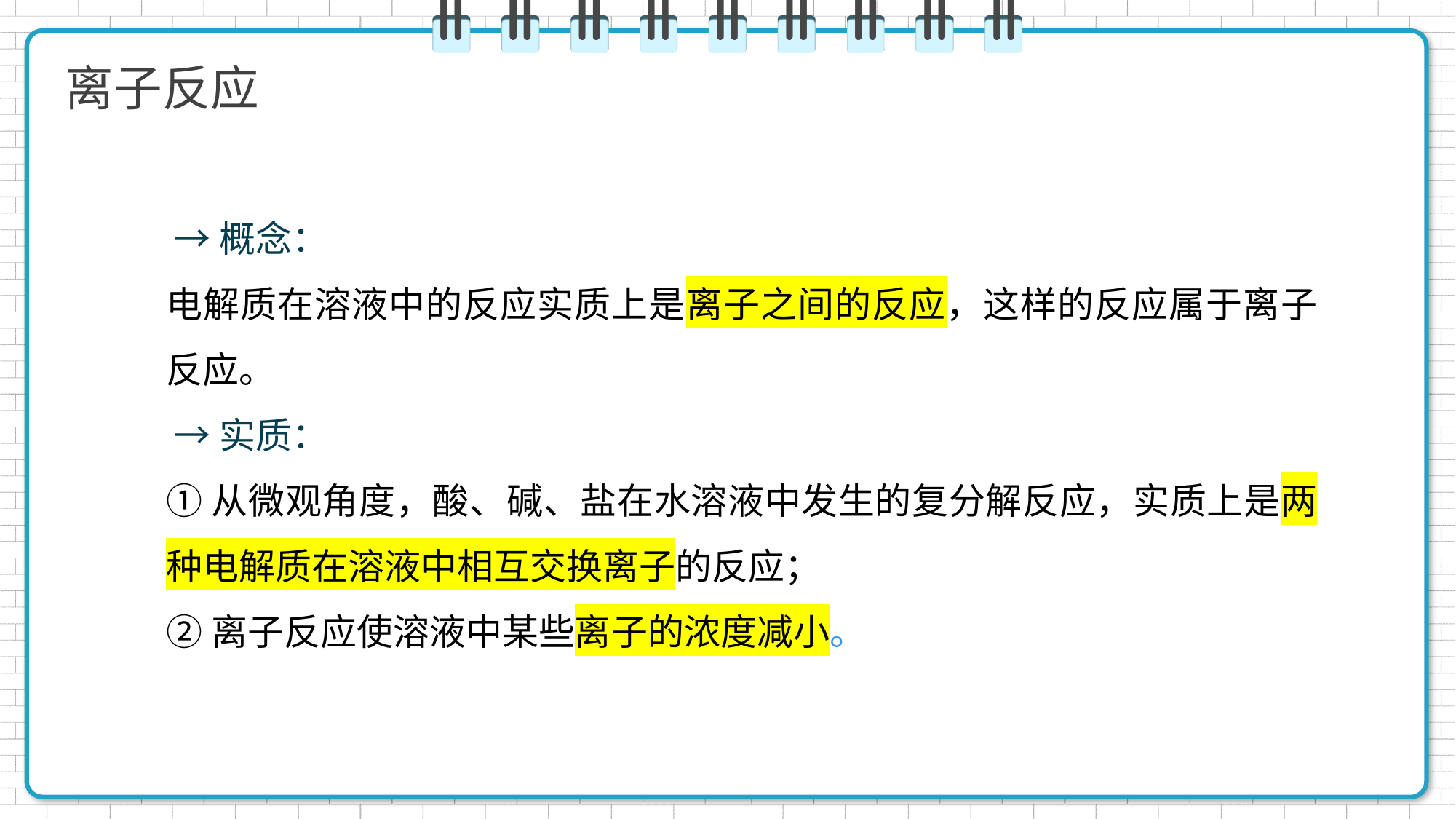

离子反应
 →概念：
电解质在溶液中的反应实质上是离子之间的反应，这样的反应属于离子反应。
 →实质：
①从微观角度，酸、碱、盐在水溶液中发生的复分解反应，实质上是两种电解质在溶液中相互交换离子的反应；
②离子反应使溶液中某些离子的浓度减小。